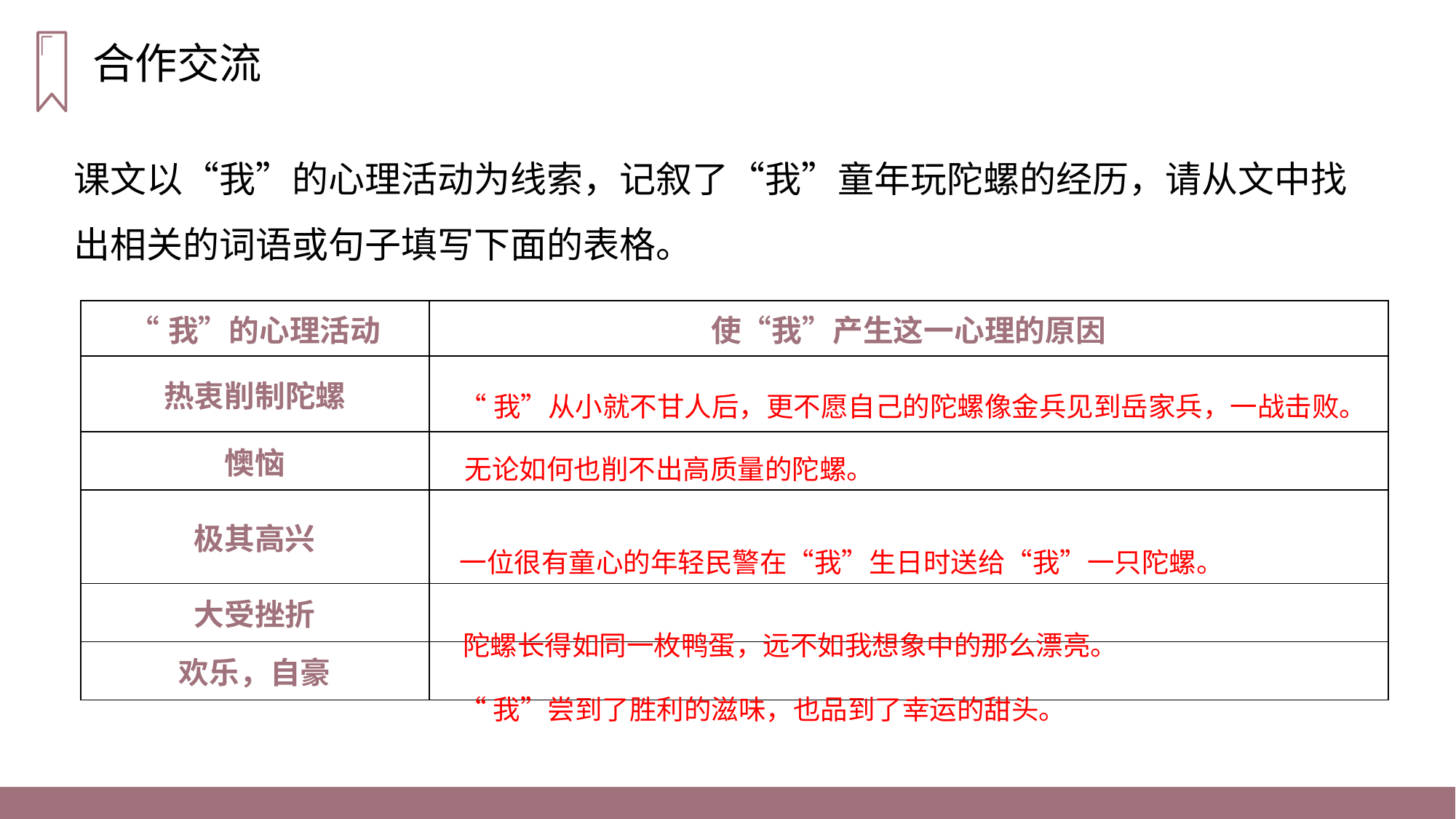

合作交流
课文以“我”的心理活动为线索，记叙了“我”童年玩陀螺的经历，请从文中找出相关的词语或句子填写下面的表格。
| “我”的心理活动 | 使“我”产生这一心理的原因 |
| --- | --- |
| 热衷削制陀螺 |  |
| 懊恼 |  |
| 极其高兴 |  |
| 大受挫折 |  |
| 欢乐，自豪 |  |
“我”从小就不甘人后，更不愿自己的陀螺像金兵见到岳家兵，一战击败。
无论如何也削不出高质量的陀螺。
一位很有童心的年轻民警在“我”生日时送给“我”一只陀螺。
陀螺长得如同一枚鸭蛋，远不如我想象中的那么漂亮。
“我”尝到了胜利的滋味，也品到了幸运的甜头。